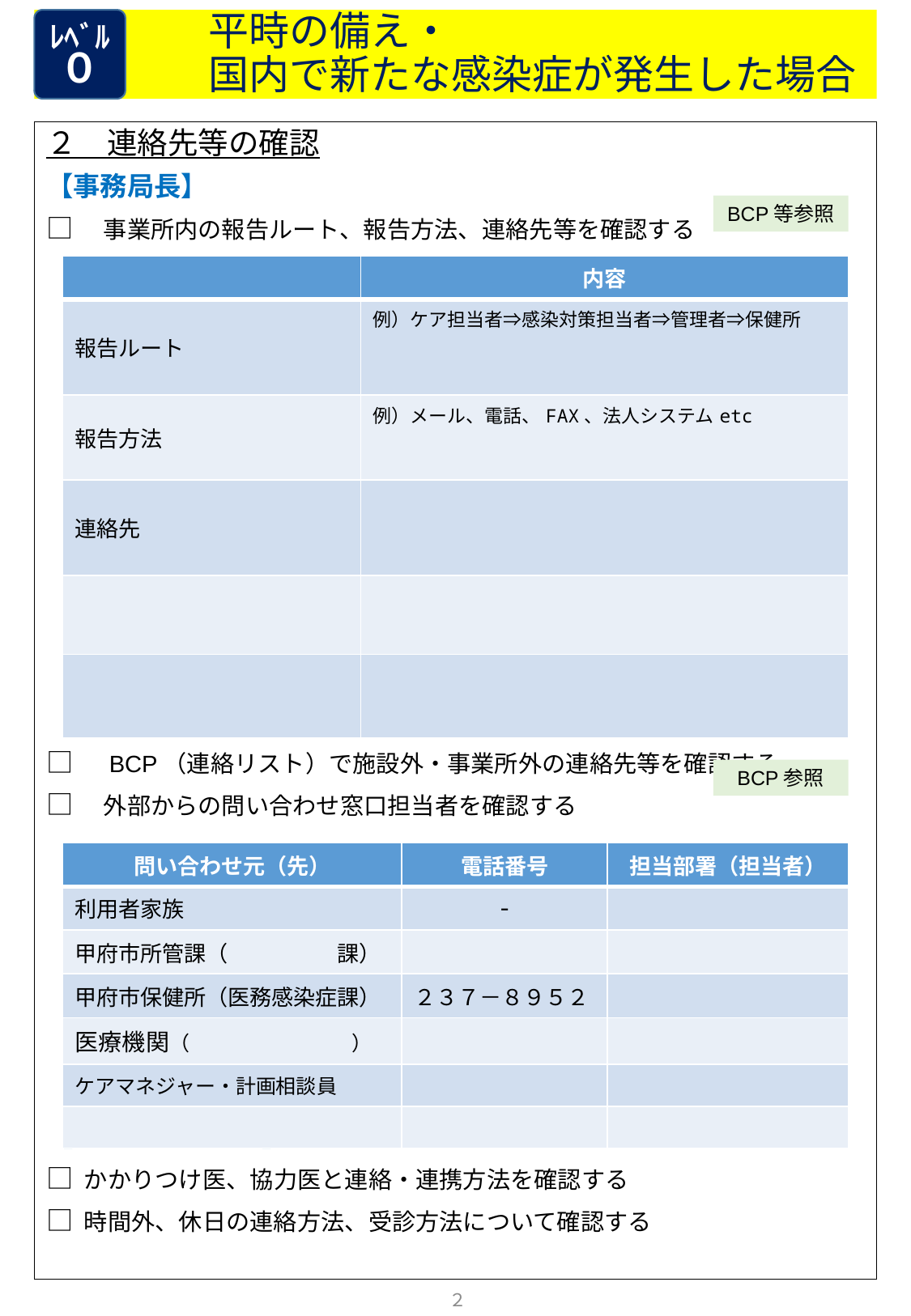

# 平時の備え・ 　　　　国内で新たな感染症が発生した場合
ﾚﾍﾞﾙ
０
２　連絡先等の確認
【事務局長】
□　事業所内の報告ルート、報告方法、連絡先等を確認する

□　BCP（連絡リスト）で施設外・事業所外の連絡先等を確認する
□　外部からの問い合わせ窓口担当者を確認する

【感染対策担当者】
□ かかりつけ医、協力医と連絡・連携方法を確認する
□ 時間外、休日の連絡方法、受診方法について確認する

BCP等参照
|  | 内容 |
| --- | --- |
| 報告ルート | 例）ケア担当者⇒感染対策担当者⇒管理者⇒保健所 |
| 報告方法 | 例）メール、電話、FAX、法人システムetc |
| 連絡先 |  |
|  |  |
|  |  |
BCP参照
| 問い合わせ元（先） | 電話番号 | 担当部署（担当者） |
| --- | --- | --- |
| 利用者家族 | - |  |
| 甲府市所管課（　　　　　課） |  |  |
| 甲府市保健所（医務感染症課） | ２３７－８９５２ |  |
| 医療機関（　　　　　　　　） |  |  |
| ケアマネジャー・計画相談員 |  |  |
|  |  |  |
２